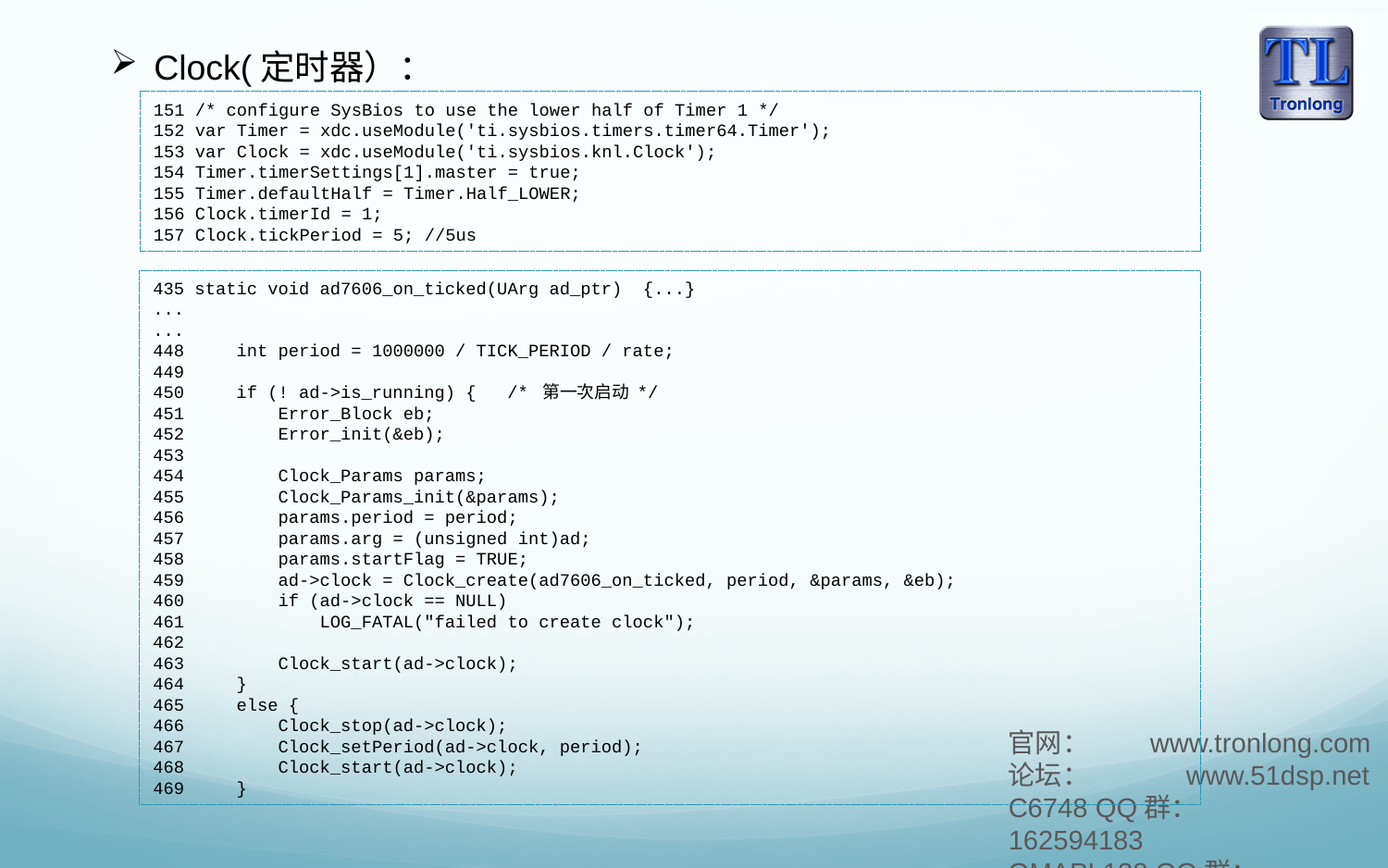

Clock(定时器）：
151 /* configure SysBios to use the lower half of Timer 1 */
152 var Timer = xdc.useModule('ti.sysbios.timers.timer64.Timer');
153 var Clock = xdc.useModule('ti.sysbios.knl.Clock');
154 Timer.timerSettings[1].master = true;
155 Timer.defaultHalf = Timer.Half_LOWER;
156 Clock.timerId = 1;
157 Clock.tickPeriod = 5; //5us
435 static void ad7606_on_ticked(UArg ad_ptr)  {...}
...
...
448     int period = 1000000 / TICK_PERIOD / rate;
449
450     if (! ad->is_running) {   /* 第一次启动 */
451         Error_Block eb;
452         Error_init(&eb);
453
454         Clock_Params params;
455         Clock_Params_init(&params);
456         params.period = period;
457         params.arg = (unsigned int)ad;
458         params.startFlag = TRUE;
459         ad->clock = Clock_create(ad7606_on_ticked, period, &params, &eb);
460         if (ad->clock == NULL)
461             LOG_FATAL("failed to create clock");
462
463         Clock_start(ad->clock);
464     }
465     else {
466         Clock_stop(ad->clock);
467         Clock_setPeriod(ad->clock, period);
468         Clock_start(ad->clock);
469     }